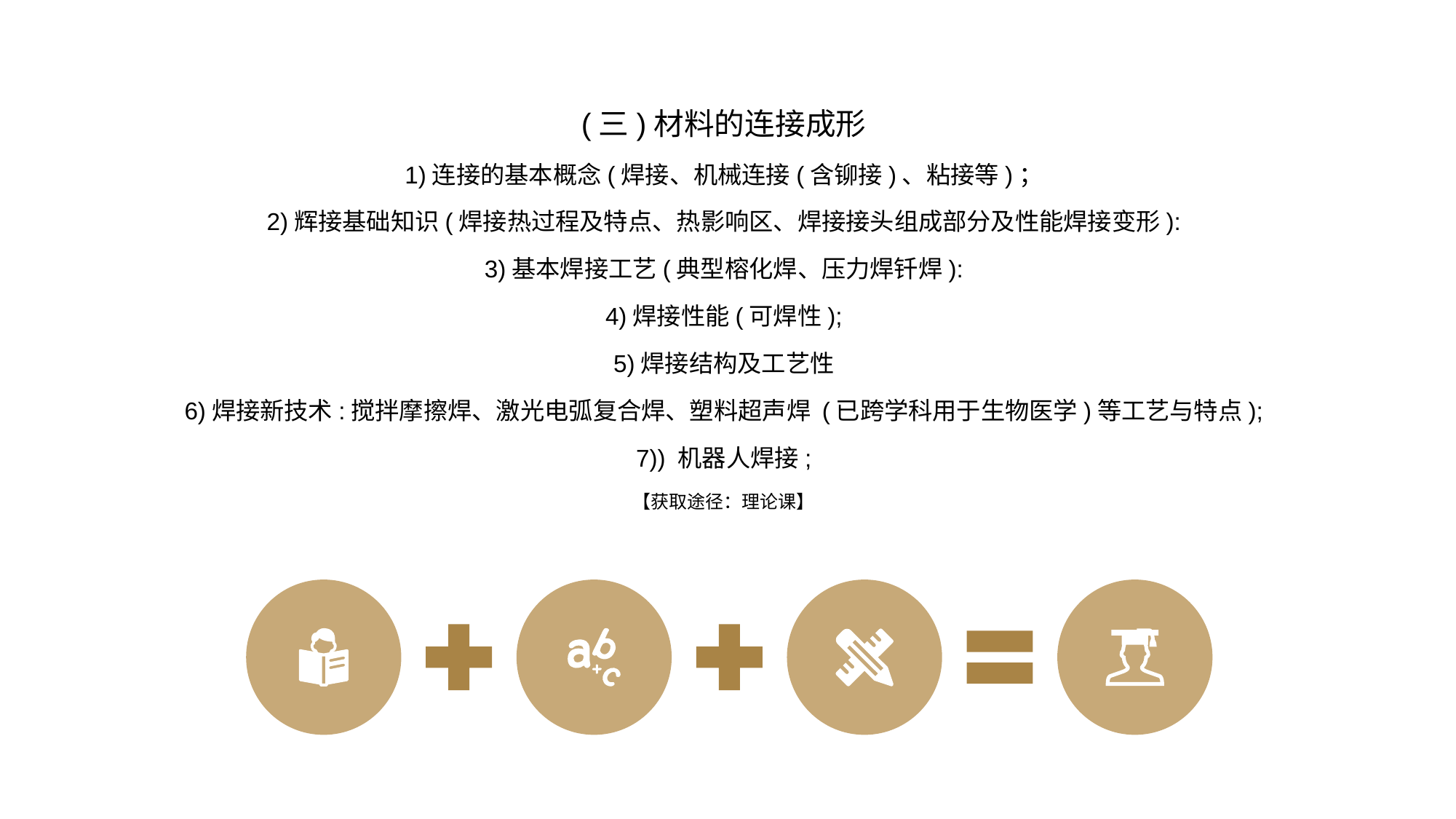

(三)材料的连接成形
1)连接的基本概念(焊接、机械连接(含铆接)、粘接等)；
2)辉接基础知识(焊接热过程及特点、热影响区、焊接接头组成部分及性能焊接变形):
3)基本焊接工艺(典型榕化焊、压力焊钎焊):
4)焊接性能(可焊性);
5)焊接结构及工艺性
6)焊接新技术:搅拌摩擦焊、激光电弧复合焊、塑料超声焊 (已跨学科用于生物医学)等工艺与特点);
7)) 机器人焊接;
【获取途径：理论课】